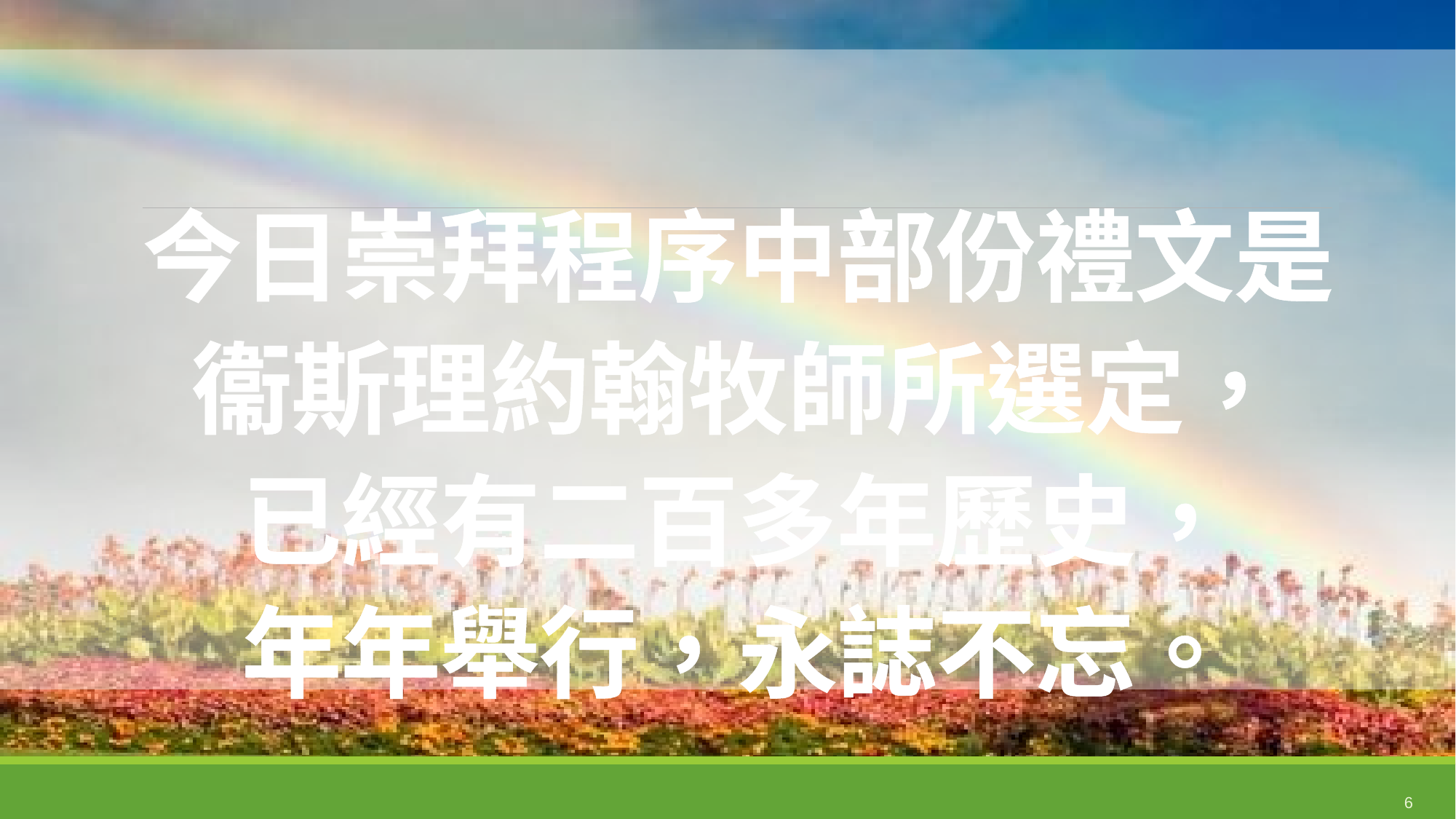

# 今日崇拜程序中部份禮文是 衞斯理約翰牧師所選定， 已經有二百多年歷史， 年年舉行，永誌不忘。
6